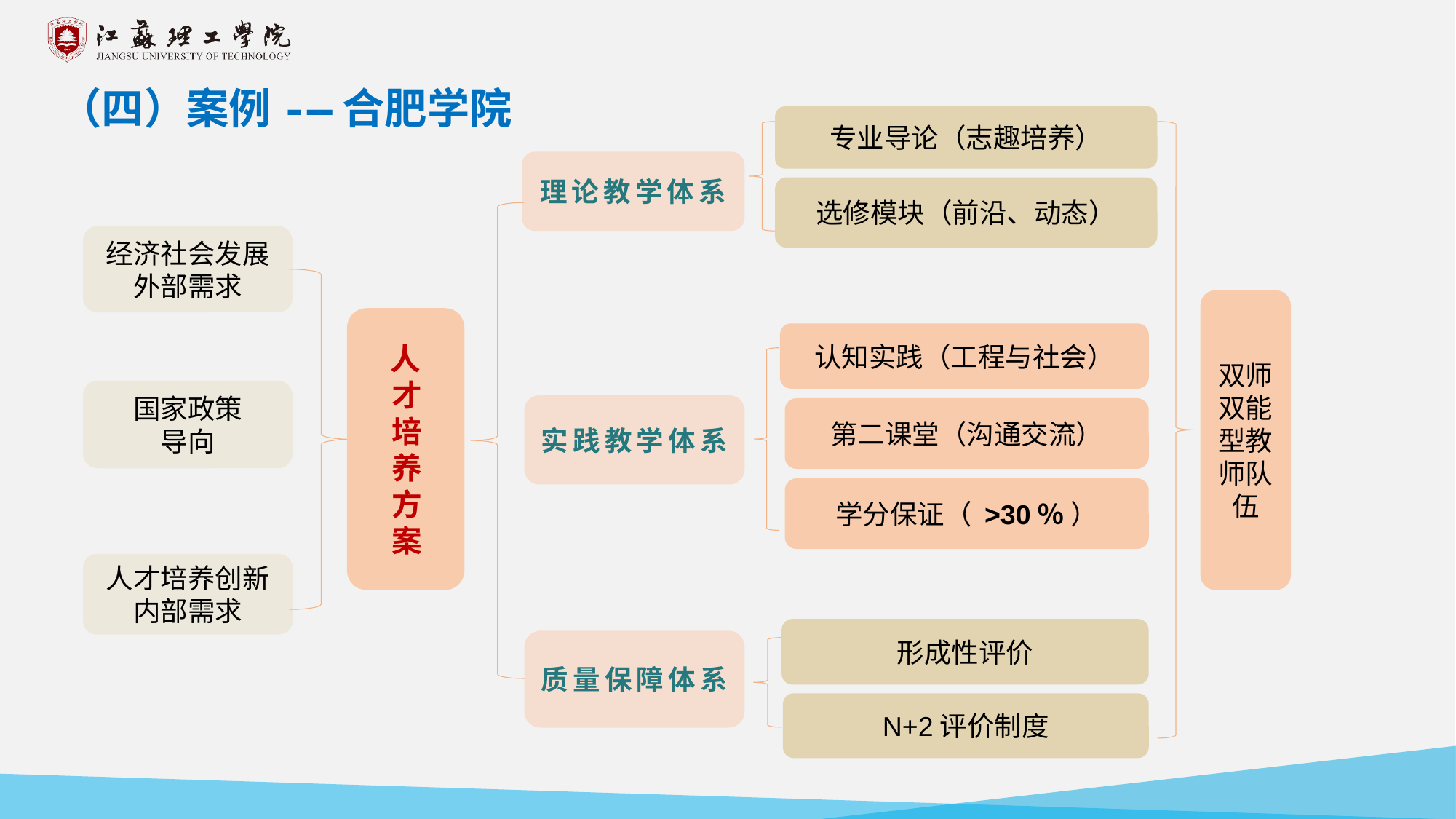

（四）案例-—合肥学院
专业导论（志趣培养）

理论教学体系
选修模块（前沿、动态）

经济社会发展
外部需求

双师双能型教师队伍
人
   才
   培
   养
   方
   案
认知实践（工程与社会）

国家政策
导向
实践教学体系
第二课堂（沟通交流）
学分保证（ >30％ ）
人才培养创新
内部需求
形成性评价
质量保障体系

N+2评价制度